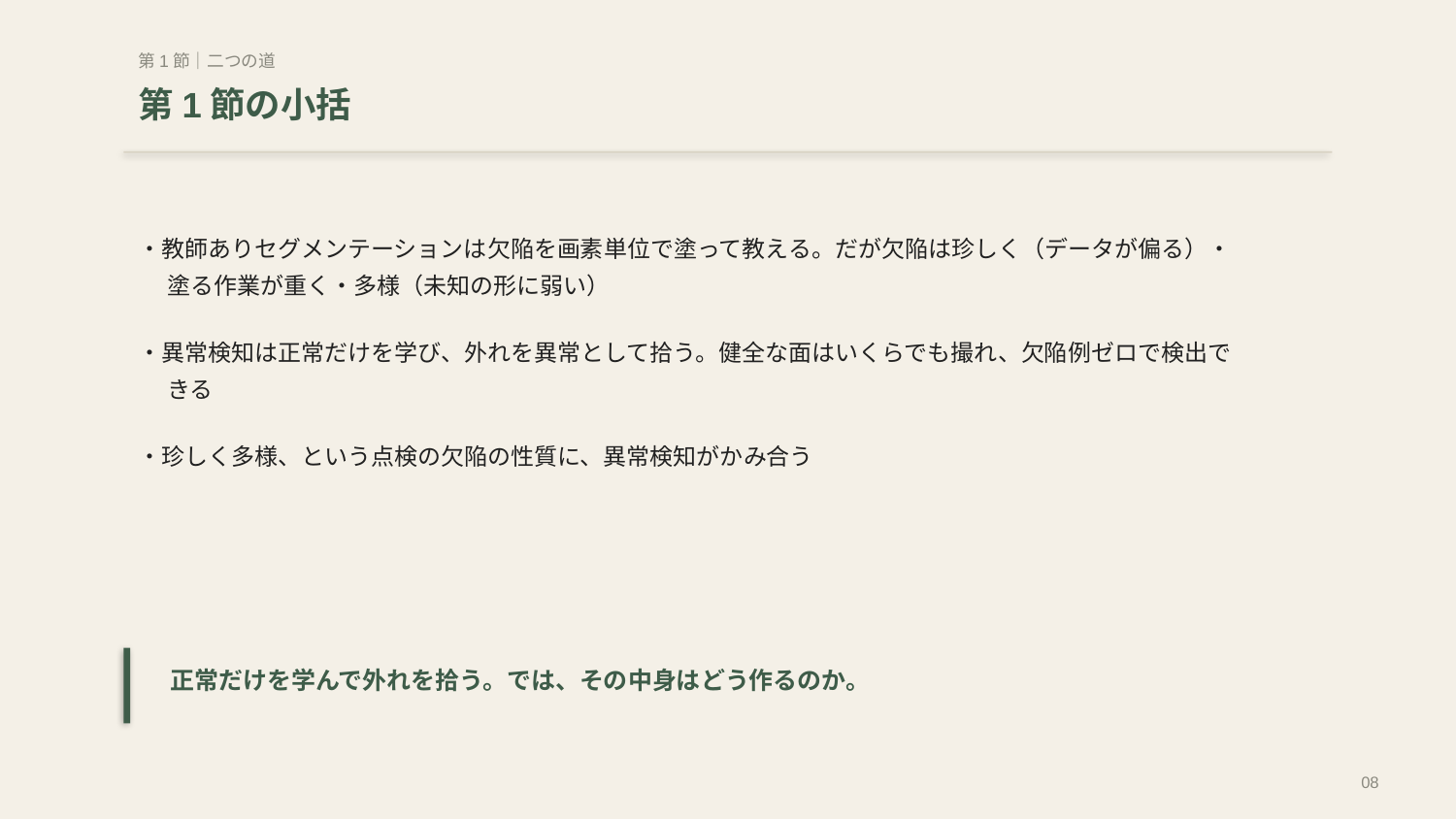

第1節｜二つの道
第1節の小括

・教師ありセグメンテーションは欠陥を画素単位で塗って教える。だが欠陥は珍しく（データが偏る）・塗る作業が重く・多様（未知の形に弱い）
・異常検知は正常だけを学び、外れを異常として拾う。健全な面はいくらでも撮れ、欠陥例ゼロで検出できる
・珍しく多様、という点検の欠陥の性質に、異常検知がかみ合う

正常だけを学んで外れを拾う。では、その中身はどう作るのか。
08